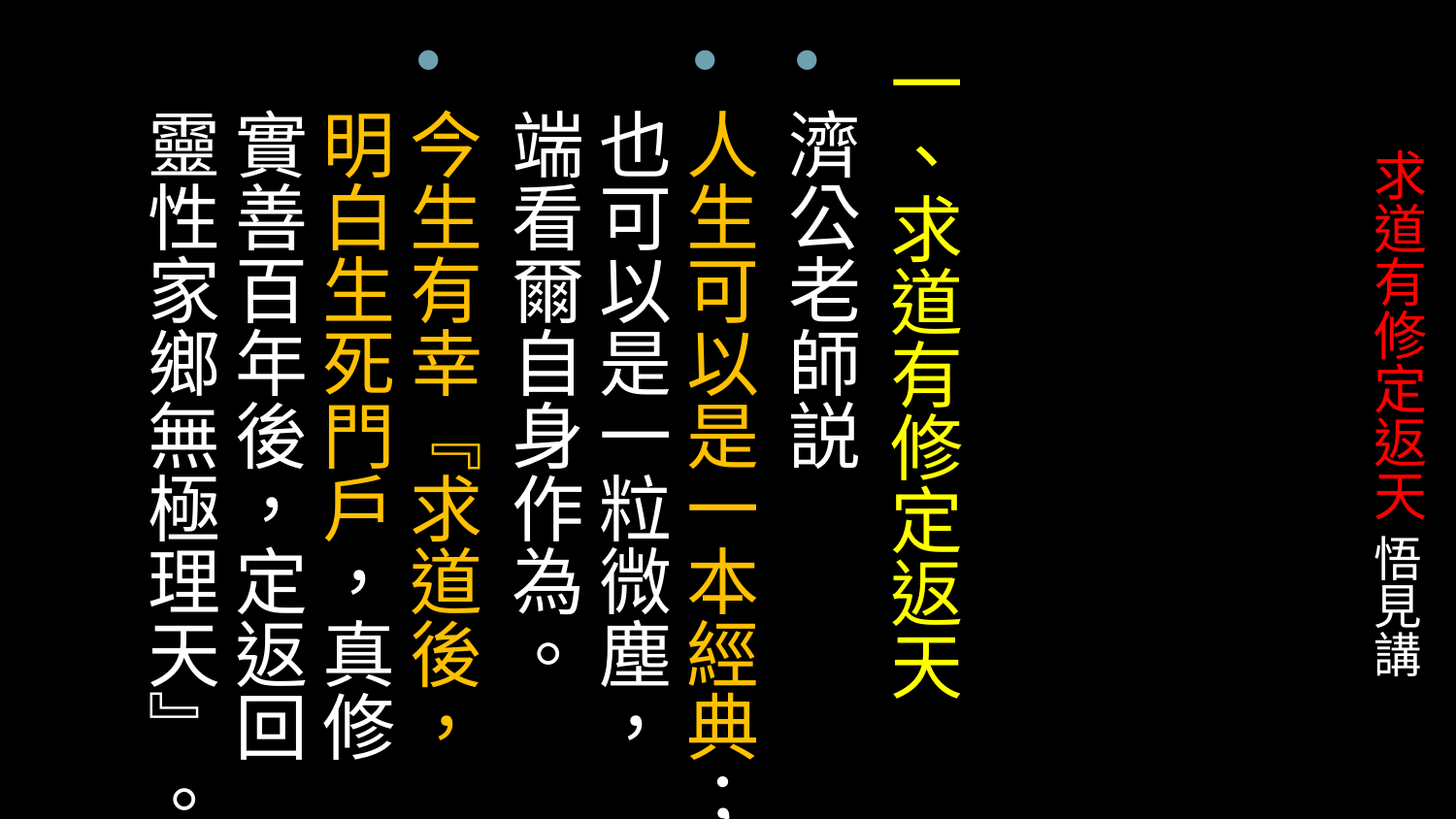

一、求道有修定返天
濟公老師説
人生可以是一本經典；也可以是一粒微塵，端看爾自身作為。
今生有幸『求道後，明白生死門戶，真修實善百年後，定返回靈性家鄉無極理天』。

# 求道有修定返天 悟見講